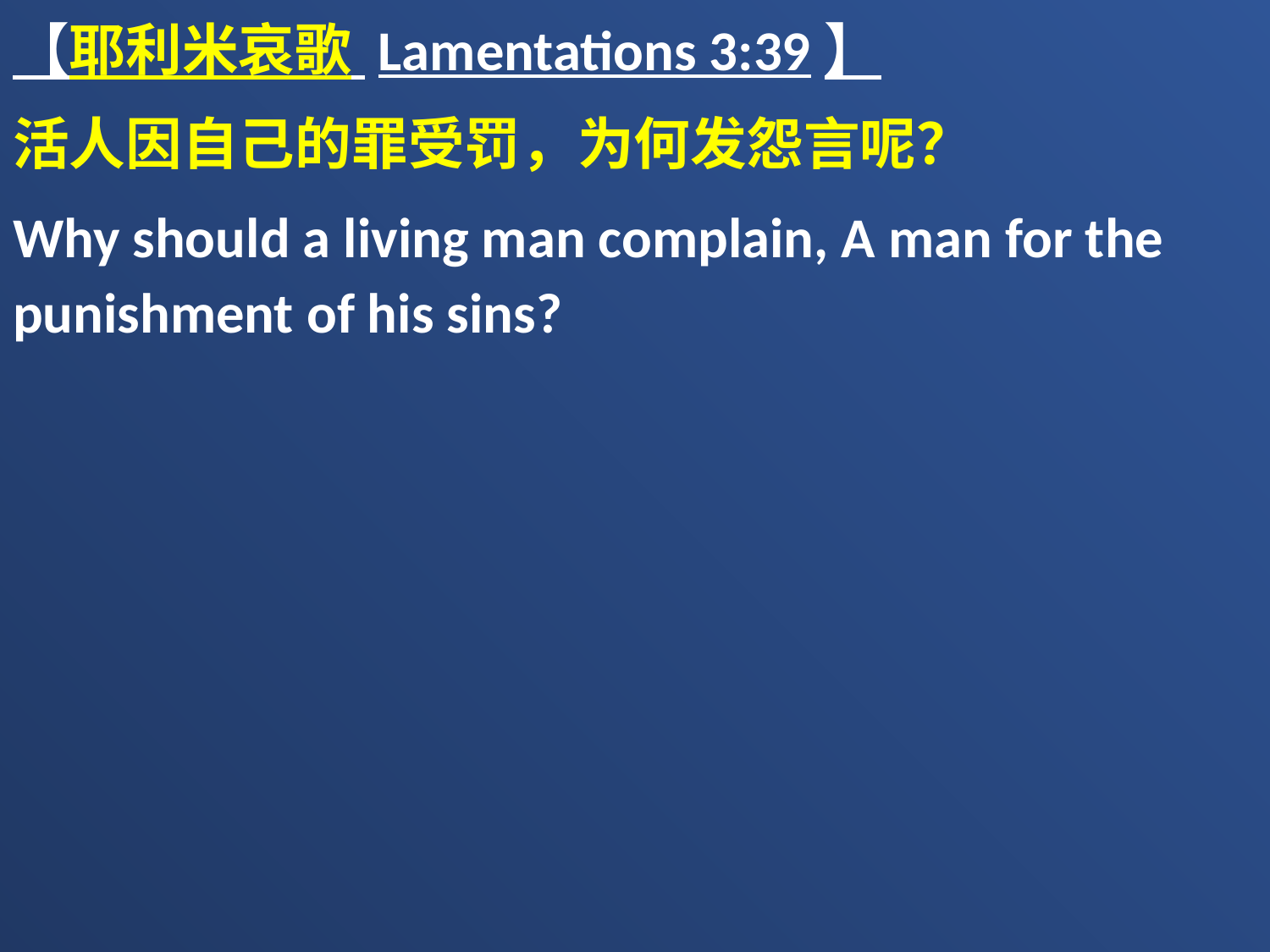

【耶利米哀歌 Lamentations 3:39】
活人因自己的罪受罚，为何发怨言呢？
Why should a living man complain, A man for the punishment of his sins?